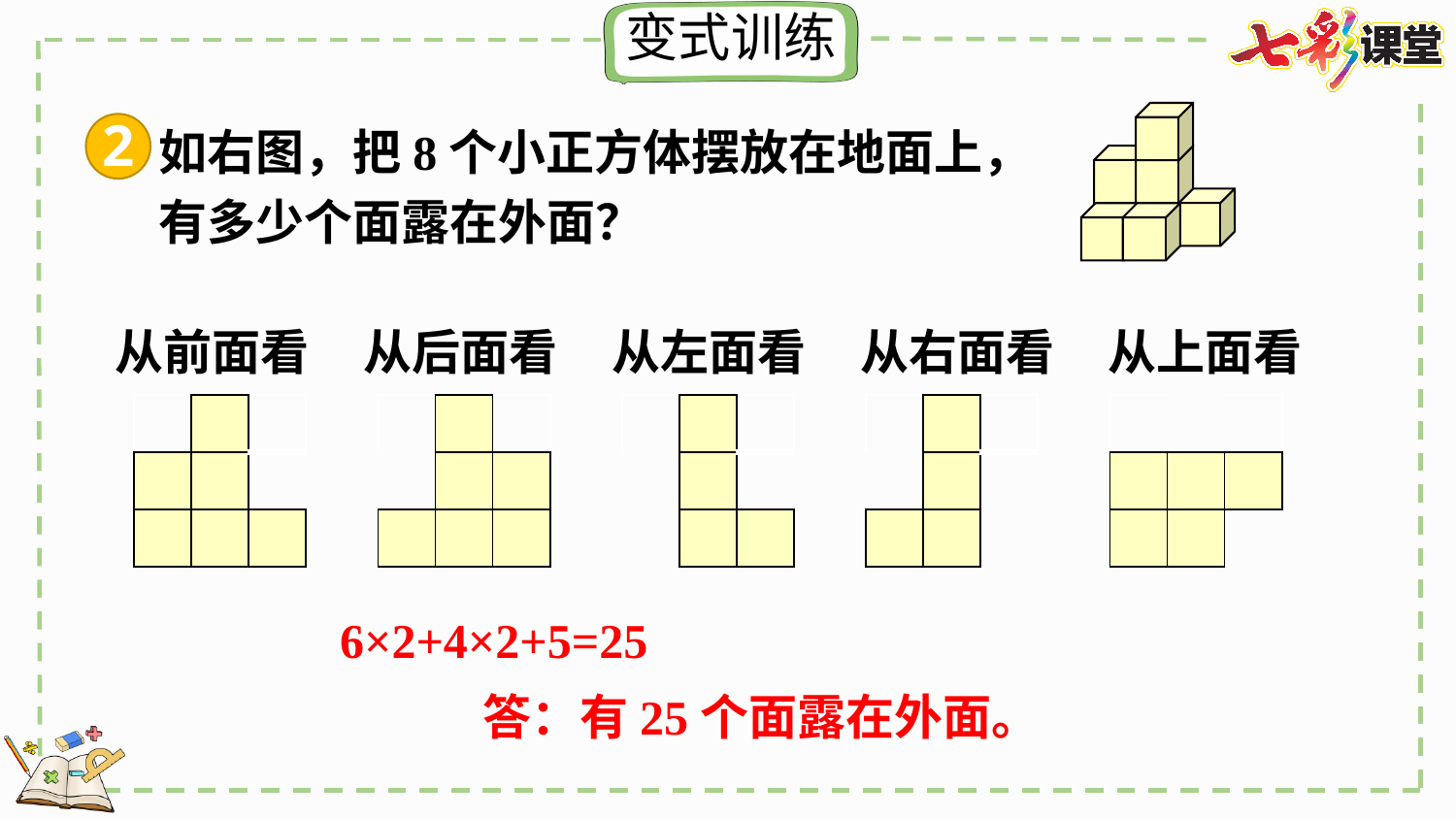

2

如右图，把8个小正方体摆放在地面上，有多少个面露在外面？

从前面看
从后面看
从左面看
从右面看
从上面看
|  |  |  |
| --- | --- | --- |
|  |  |  |
|  |  |  |
|  |  |  |
| --- | --- | --- |
|  |  |  |
|  |  |  |
|  |  |  |
| --- | --- | --- |
|  |  |  |
|  |  |  |
|  |  |  |
| --- | --- | --- |
|  |  |  |
|  |  |  |
|  |  |  |
| --- | --- | --- |
|  |  |  |
|  |  |  |
6×2+4×2+5=25
答：有25个面露在外面。